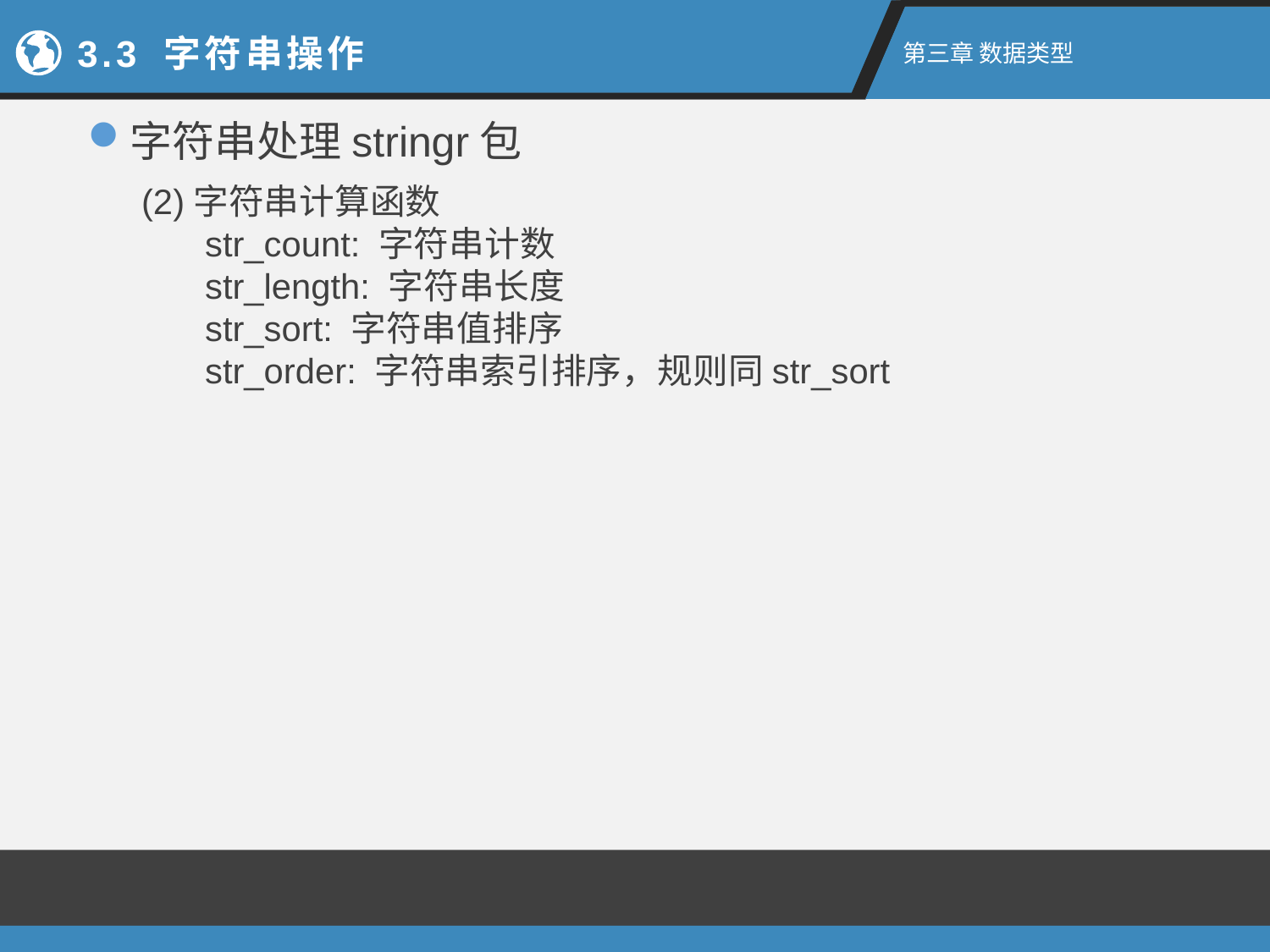

2.1新手上路
3.3 字符串操作

第二章 R语言入门
第三章 数据类型
字符串处理stringr包
(2)字符串计算函数
str_count: 字符串计数
str_length: 字符串长度
str_sort: 字符串值排序
str_order: 字符串索引排序，规则同str_sort